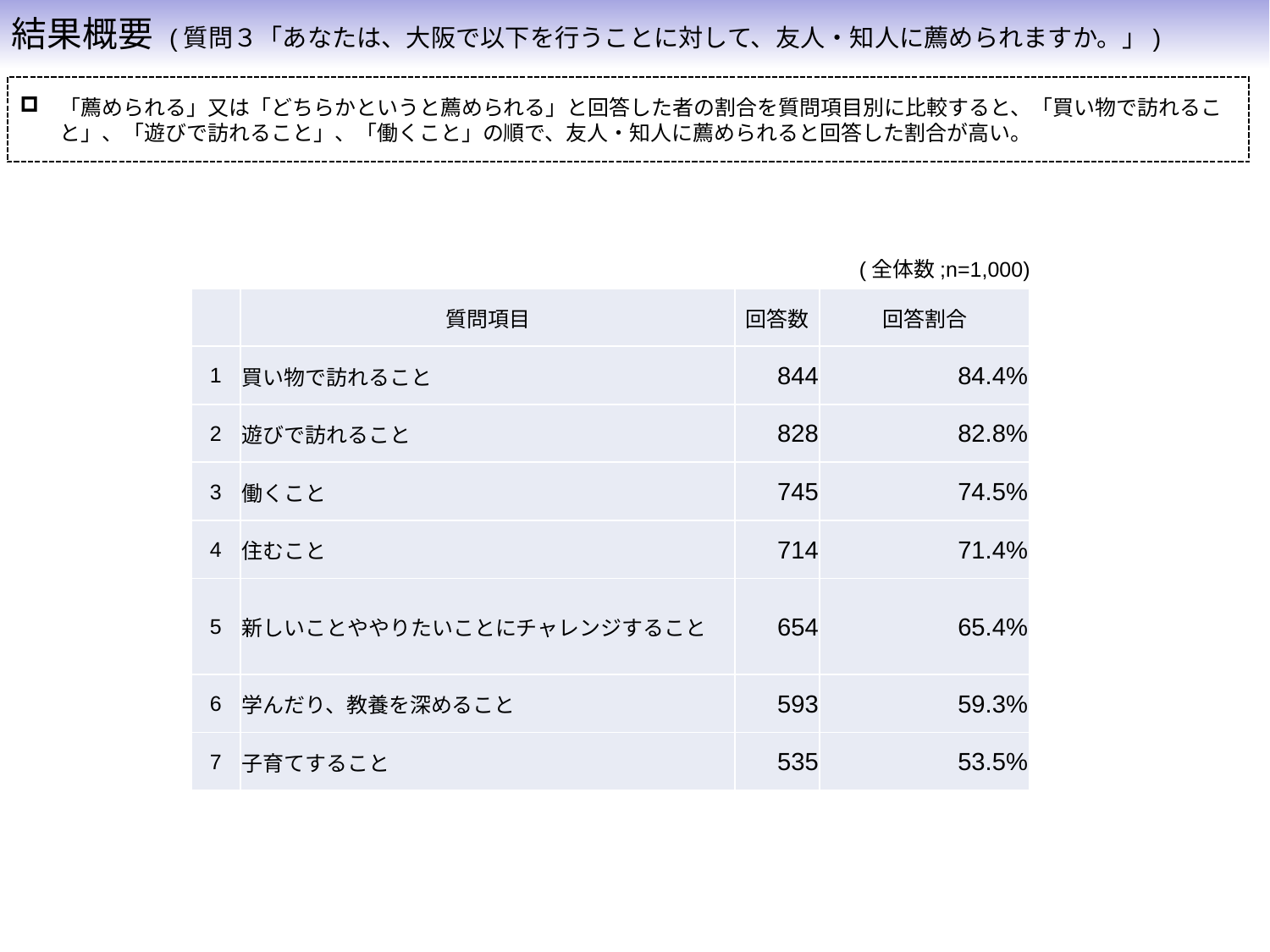

結果概要 (質問３「あなたは、大阪で以下を行うことに対して、友人・知人に薦められますか。」)
「薦められる」又は「どちらかというと薦められる」と回答した者の割合を質問項目別に比較すると、「買い物で訪れること」、「遊びで訪れること」、「働くこと」の順で、友人・知人に薦められると回答した割合が高い。
(全体数;n=1,000)
|  | 質問項目 | 回答数 | 回答割合 |
| --- | --- | --- | --- |
| 1 | 買い物で訪れること | 844 | 84.4% |
| 2 | 遊びで訪れること | 828 | 82.8% |
| 3 | 働くこと | 745 | 74.5% |
| 4 | 住むこと | 714 | 71.4% |
| 5 | 新しいことややりたいことにチャレンジすること | 654 | 65.4% |
| 6 | 学んだり、教養を深めること | 593 | 59.3% |
| 7 | 子育てすること | 535 | 53.5% |